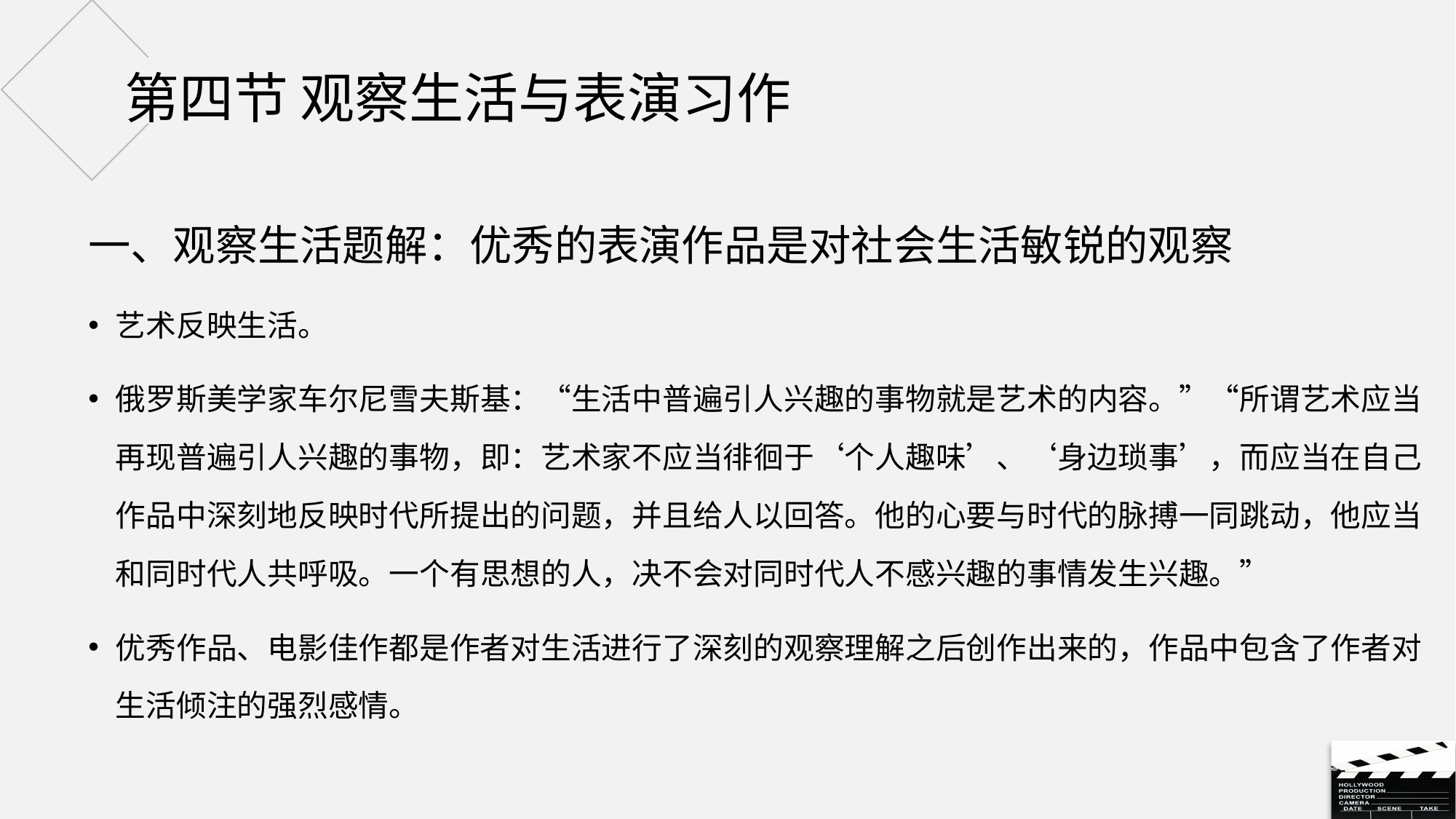

# 第四节 观察生活与表演习作
一、观察生活题解：优秀的表演作品是对社会生活敏锐的观察
艺术反映生活。
俄罗斯美学家车尔尼雪夫斯基：“生活中普遍引人兴趣的事物就是艺术的内容。”“所谓艺术应当再现普遍引人兴趣的事物，即：艺术家不应当徘徊于‘个人趣味’、‘身边琐事’，而应当在自己作品中深刻地反映时代所提出的问题，并且给人以回答。他的心要与时代的脉搏一同跳动，他应当和同时代人共呼吸。一个有思想的人，决不会对同时代人不感兴趣的事情发生兴趣。”
优秀作品、电影佳作都是作者对生活进行了深刻的观察理解之后创作出来的，作品中包含了作者对生活倾注的强烈感情。